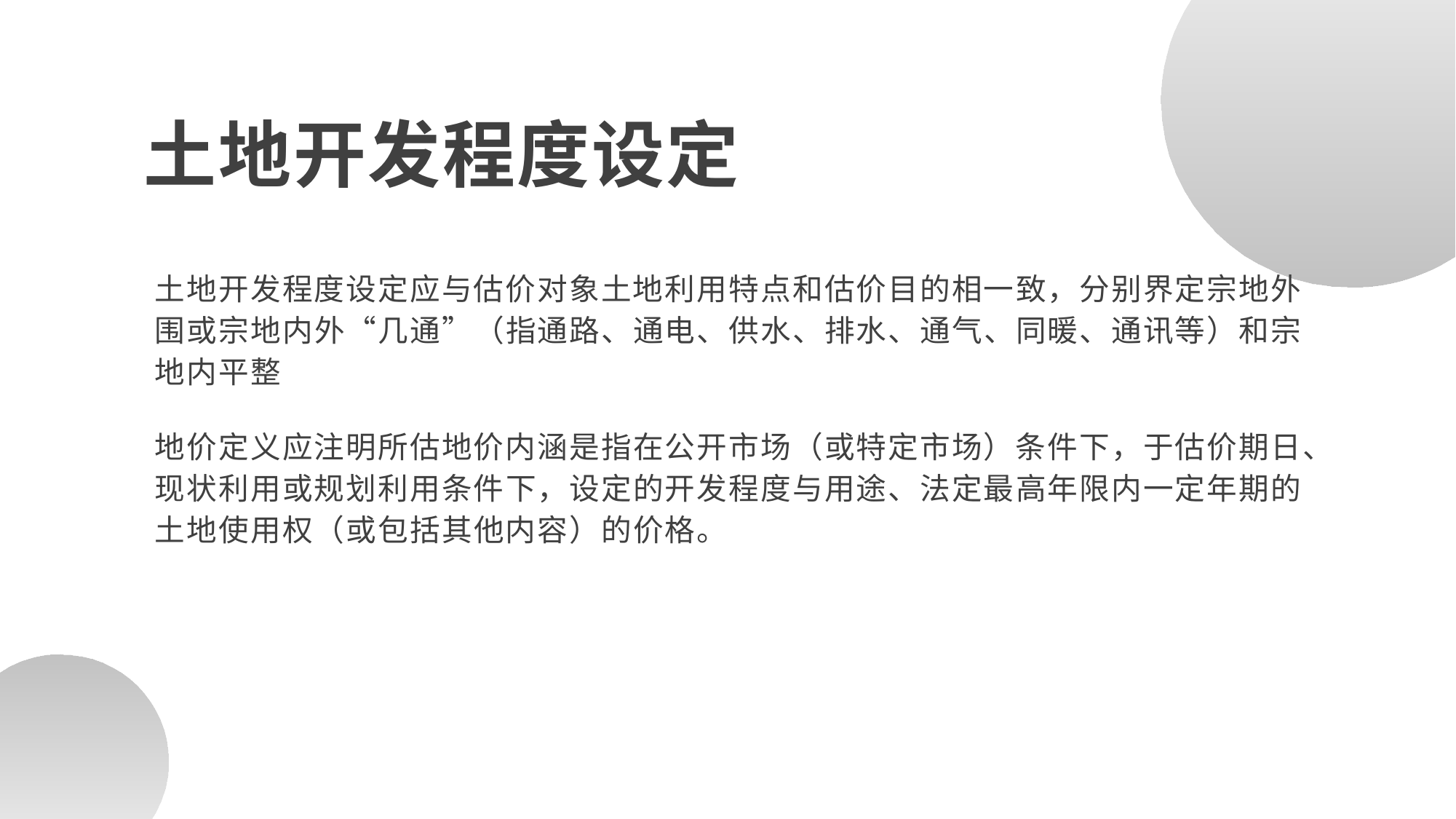

土地开发程度设定
土地开发程度设定应与估价对象土地利用特点和估价目的相一致，分别界定宗地外围或宗地内外“几通”（指通路、通电、供水、排水、通气、同暖、通讯等）和宗地内平整
地价定义应注明所估地价内涵是指在公开市场（或特定市场）条件下，于估价期日、现状利用或规划利用条件下，设定的开发程度与用途、法定最高年限内一定年期的土地使用权（或包括其他内容）的价格。